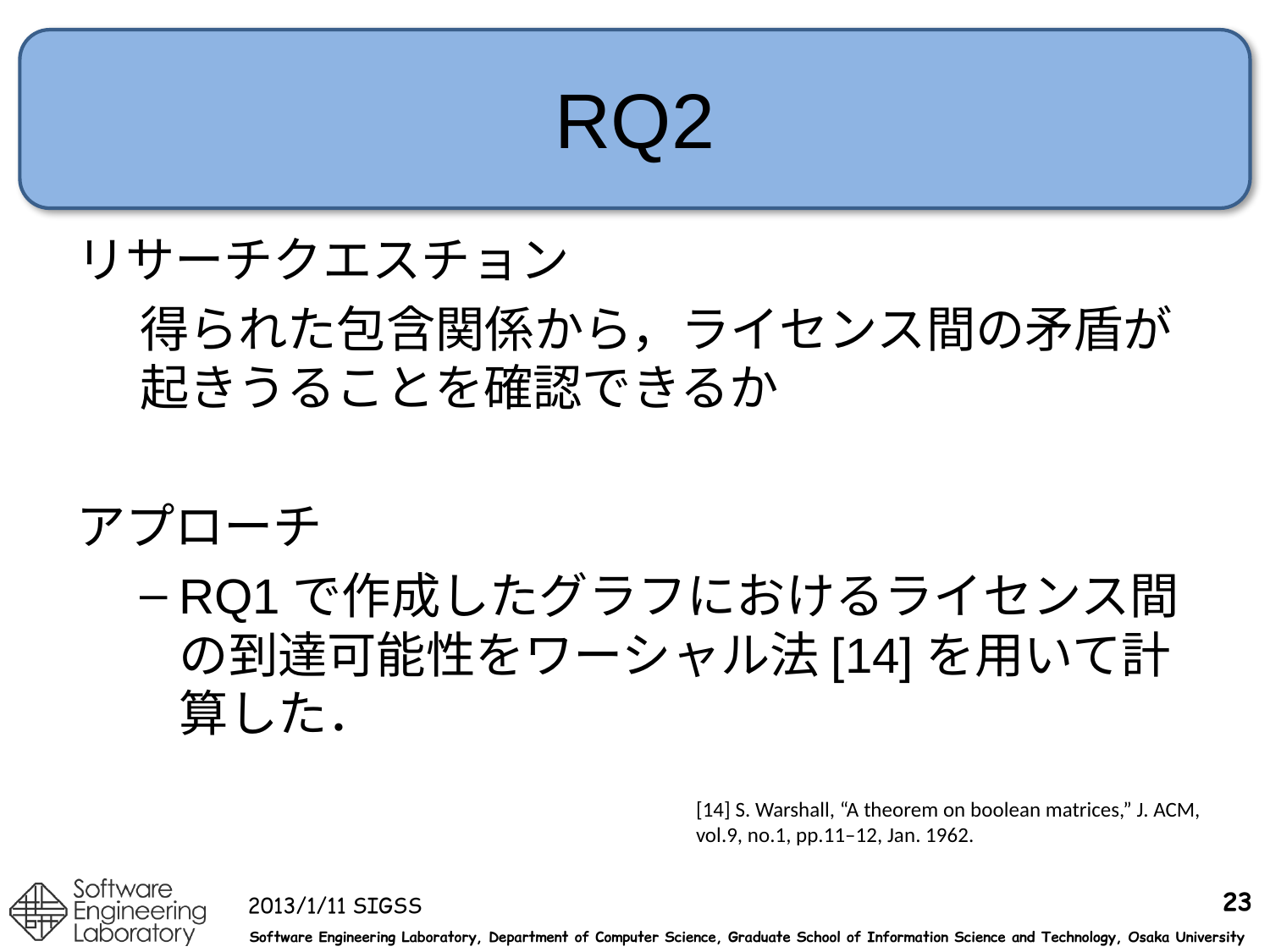

# RQ2
リサーチクエスチョン
得られた包含関係から，ライセンス間の矛盾が起きうることを確認できるか

アプローチ
RQ1で作成したグラフにおけるライセンス間の到達可能性をワーシャル法[14]を用いて計算した．

[14] S. Warshall, “A theorem on boolean matrices,” J. ACM,
vol.9, no.1, pp.11–12, Jan. 1962.
23
2013/1/11 SIGSS